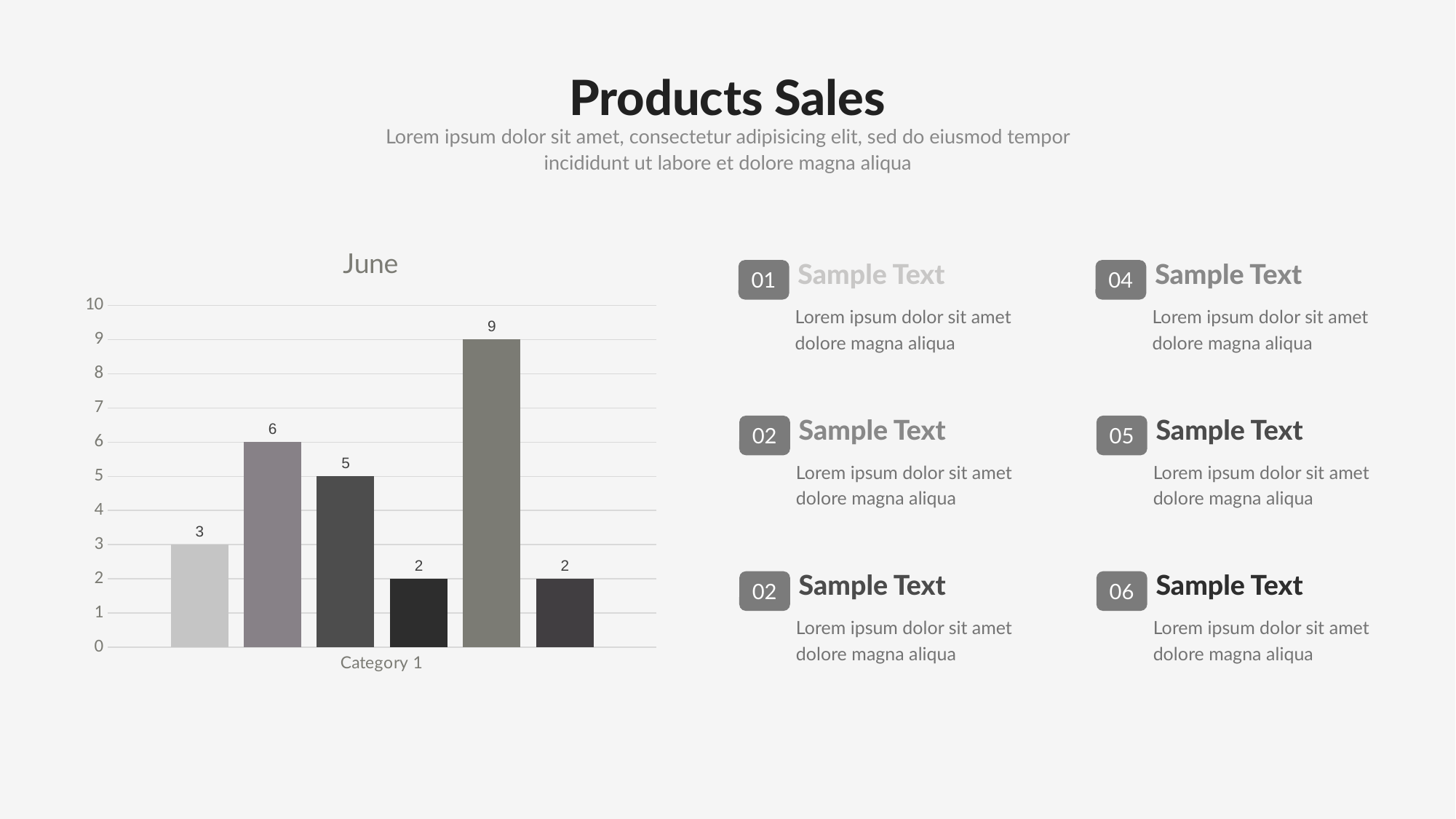

Products Sales
Lorem ipsum dolor sit amet, consectetur adipisicing elit, sed do eiusmod tempor incididunt ut labore et dolore magna aliqua

### Chart: June

| Category | 系列 2 | 系列 3 | 系列 4 | 系列 5 | 系列 6 | 系列 7 |
|---|---|---|---|---|---|---|
| Category 1 | 3.0 | 6.0 | 5.0 | 2.0 | 9.0 | 2.0 |
Sample Text

01
Lorem ipsum dolor sit amet
dolore magna aliqua
Sample Text

04
Lorem ipsum dolor sit amet
dolore magna aliqua
Sample Text

02
Lorem ipsum dolor sit amet
dolore magna aliqua
Sample Text

05
Lorem ipsum dolor sit amet
dolore magna aliqua
Sample Text

02
Lorem ipsum dolor sit amet
dolore magna aliqua
Sample Text

06
Lorem ipsum dolor sit amet
dolore magna aliqua